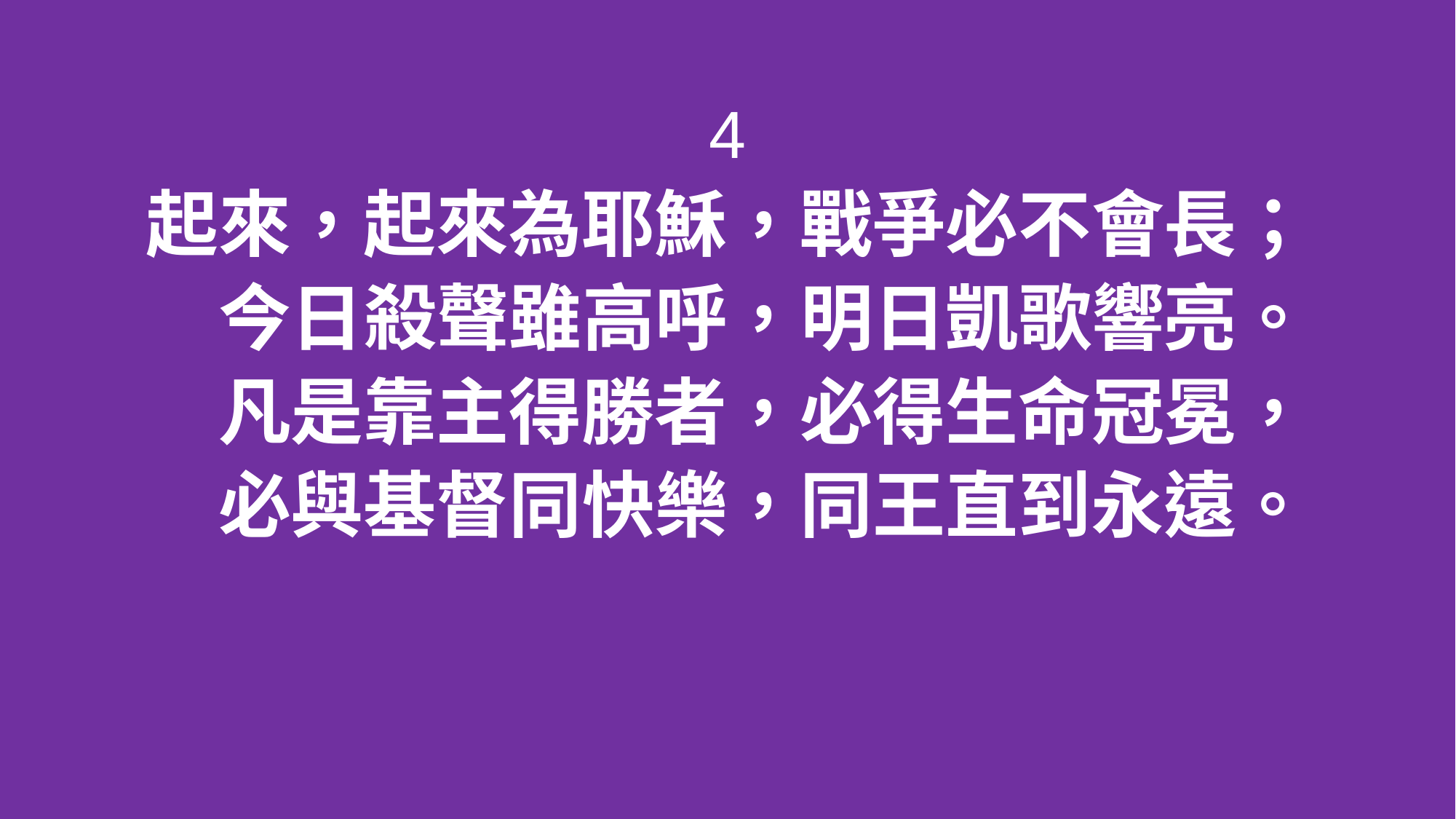

4
起來，起來為耶穌，戰爭必不會長；
　今日殺聲雖高呼，明日凱歌響亮。
　凡是靠主得勝者，必得生命冠冕，
　必與基督同快樂，同王直到永遠。